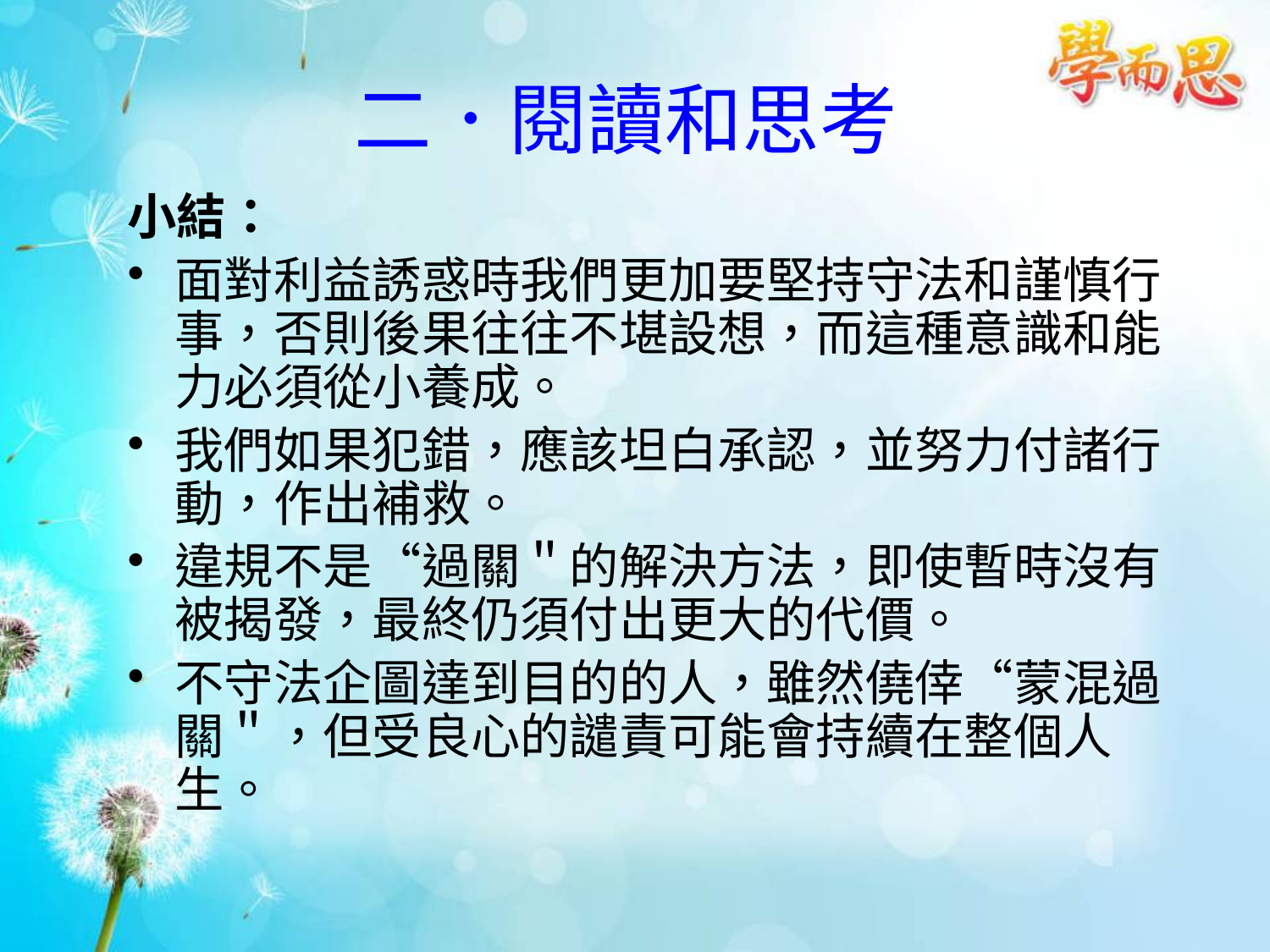

# 二．閱讀和思考
小結：
面對利益誘惑時我們更加要堅持守法和謹慎行事，否則後果往往不堪設想，而這種意識和能力必須從小養成。
我們如果犯錯，應該坦白承認，並努力付諸行動，作出補救。
違規不是“過關＂的解決方法，即使暫時沒有被揭發，最終仍須付出更大的代價。
不守法企圖達到目的的人，雖然僥倖“蒙混過關＂，但受良心的譴責可能會持續在整個人生。